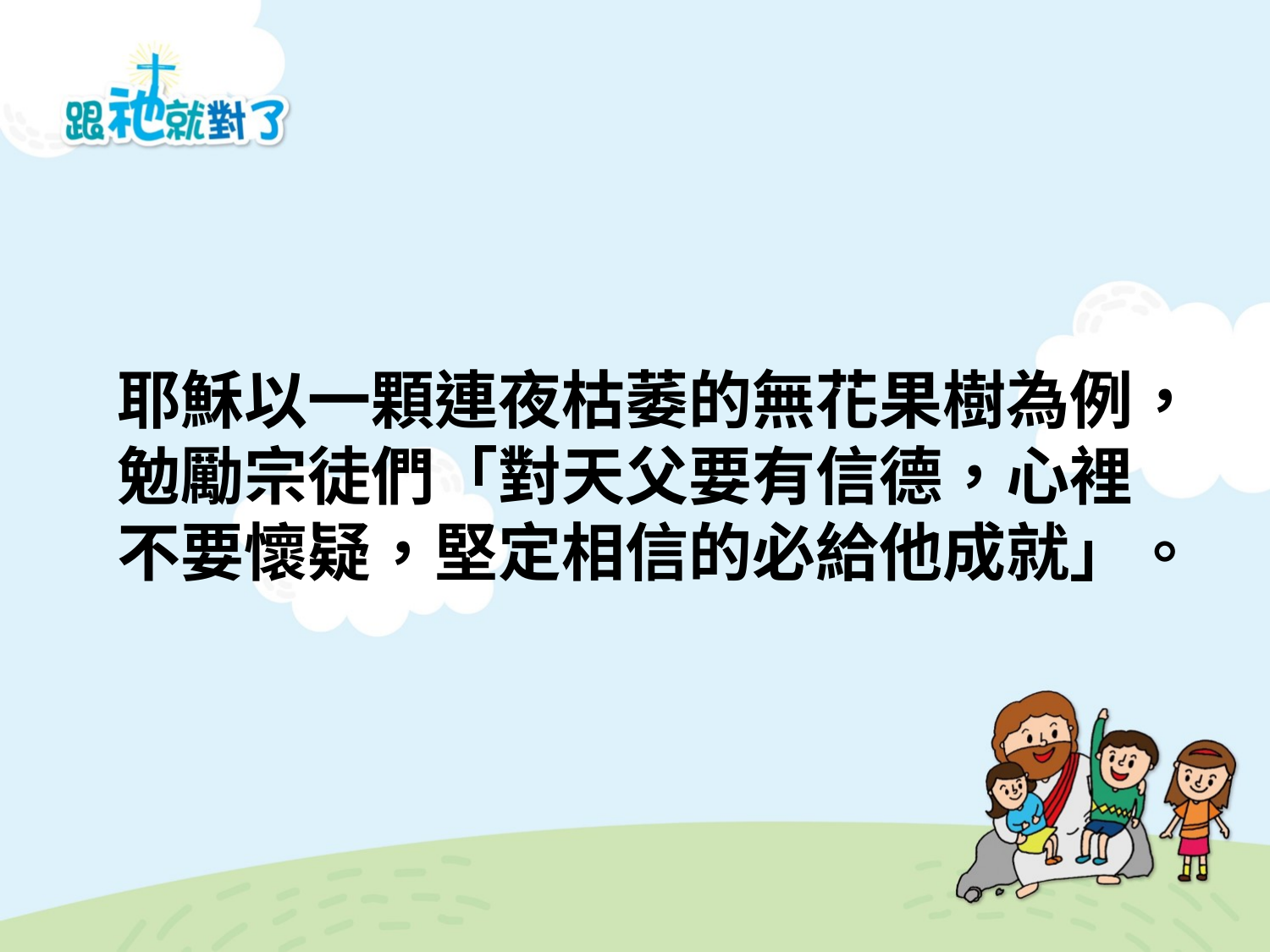

耶穌以一顆連夜枯萎的無花果樹為例，勉勵宗徒們「對天父要有信德，心裡不要懷疑，堅定相信的必給他成就」。